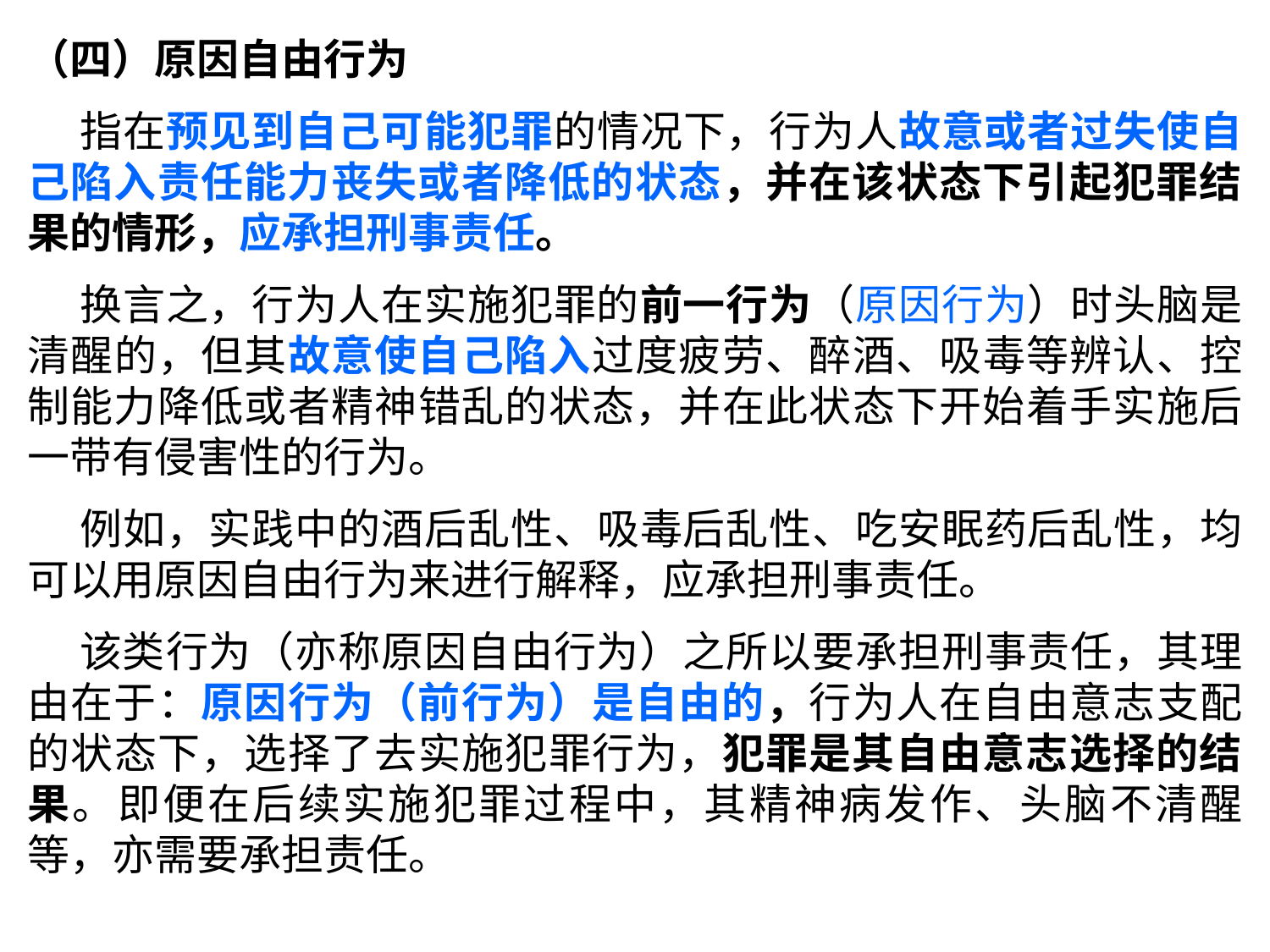

（四）原因自由行为

    指在预见到自己可能犯罪的情况下，行为人故意或者过失使自己陷入责任能力丧失或者降低的状态，并在该状态下引起犯罪结果的情形，应承担刑事责任。

    换言之，行为人在实施犯罪的前一行为（原因行为）时头脑是清醒的，但其故意使自己陷入过度疲劳、醉酒、吸毒等辨认、控制能力降低或者精神错乱的状态，并在此状态下开始着手实施后一带有侵害性的行为。

    例如，实践中的酒后乱性、吸毒后乱性、吃安眠药后乱性，均可以用原因自由行为来进行解释，应承担刑事责任。

    该类行为（亦称原因自由行为）之所以要承担刑事责任，其理由在于：原因行为（前行为）是自由的，行为人在自由意志支配的状态下，选择了去实施犯罪行为，犯罪是其自由意志选择的结果。即便在后续实施犯罪过程中，其精神病发作、头脑不清醒等，亦需要承担责任。